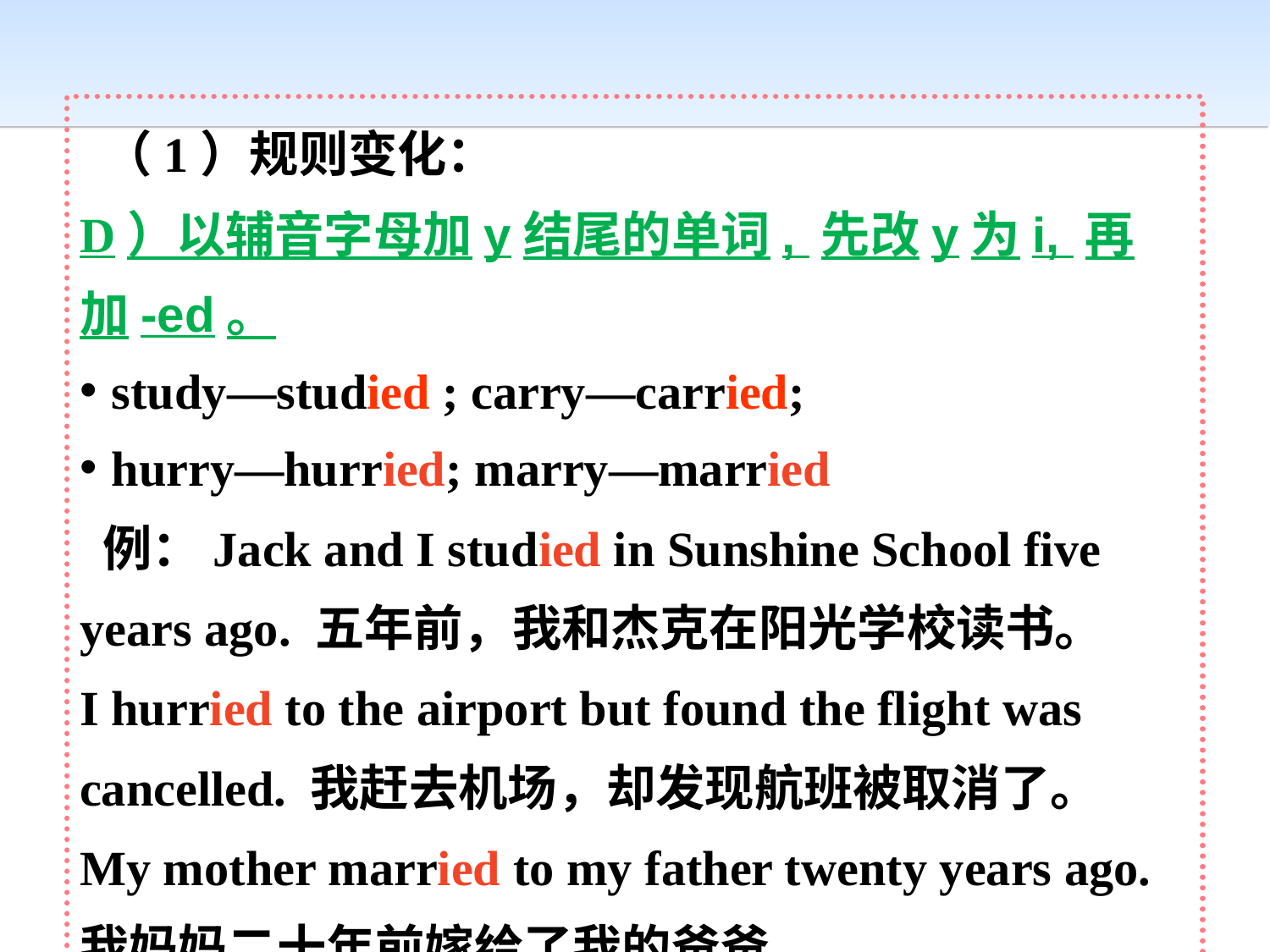

（1）规则变化：
D）以辅音字母加y结尾的单词, 先改y为i, 再加-ed。
study—studied ; carry—carried;
hurry—hurried; marry—married
 例：Jack and I studied in Sunshine School five years ago. 五年前，我和杰克在阳光学校读书。
I hurried to the airport but found the flight was cancelled. 我赶去机场，却发现航班被取消了。
My mother married to my father twenty years ago.
我妈妈二十年前嫁给了我的爸爸。